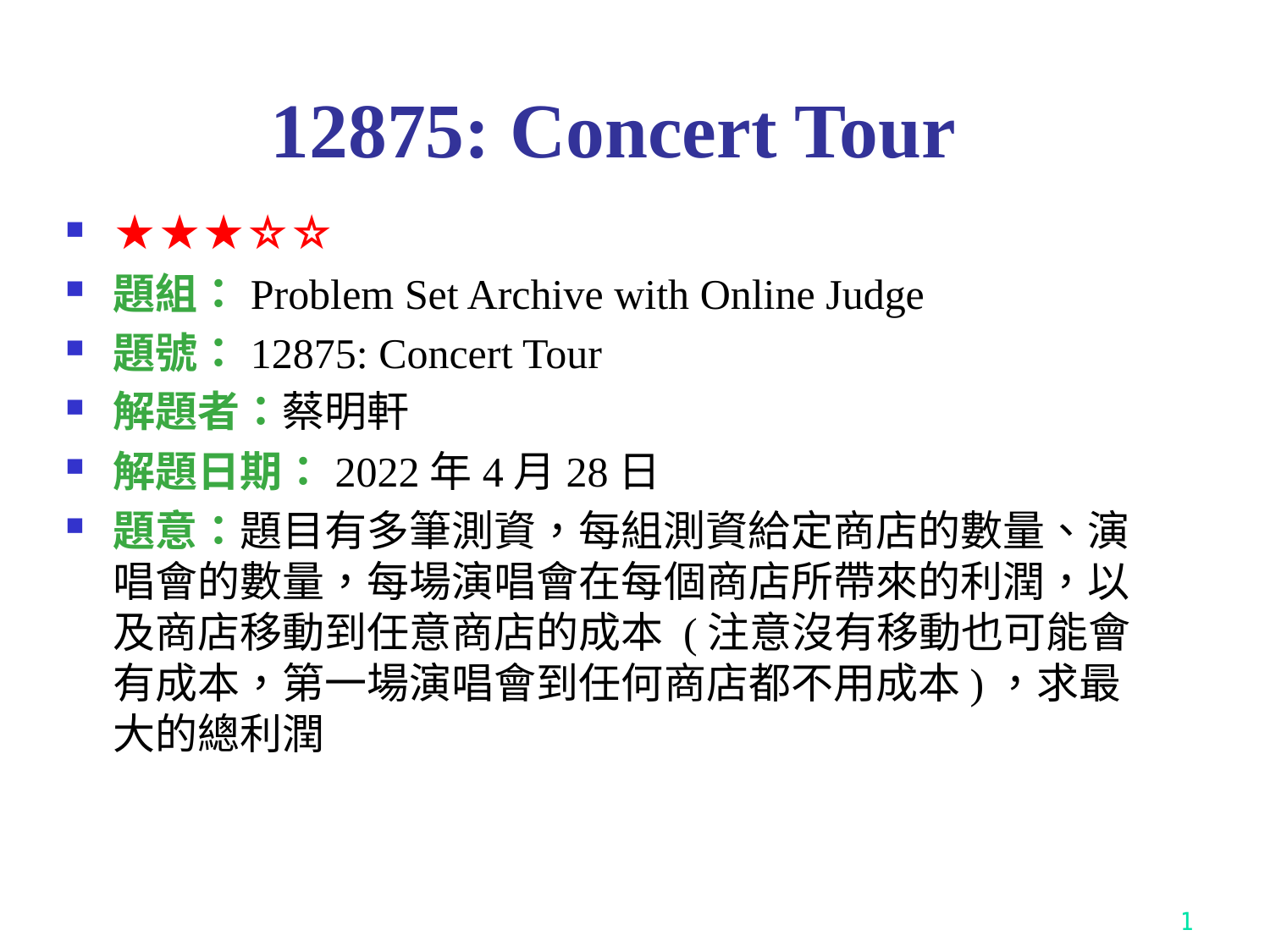

# 12875: Concert Tour
★★★☆☆
題組：Problem Set Archive with Online Judge
題號：12875: Concert Tour
解題者：蔡明軒
解題日期：2022年4月28日
題意：題目有多筆測資，每組測資給定商店的數量、演唱會的數量，每場演唱會在每個商店所帶來的利潤，以及商店移動到任意商店的成本 (注意沒有移動也可能會有成本，第一場演唱會到任何商店都不用成本)，求最大的總利潤
1